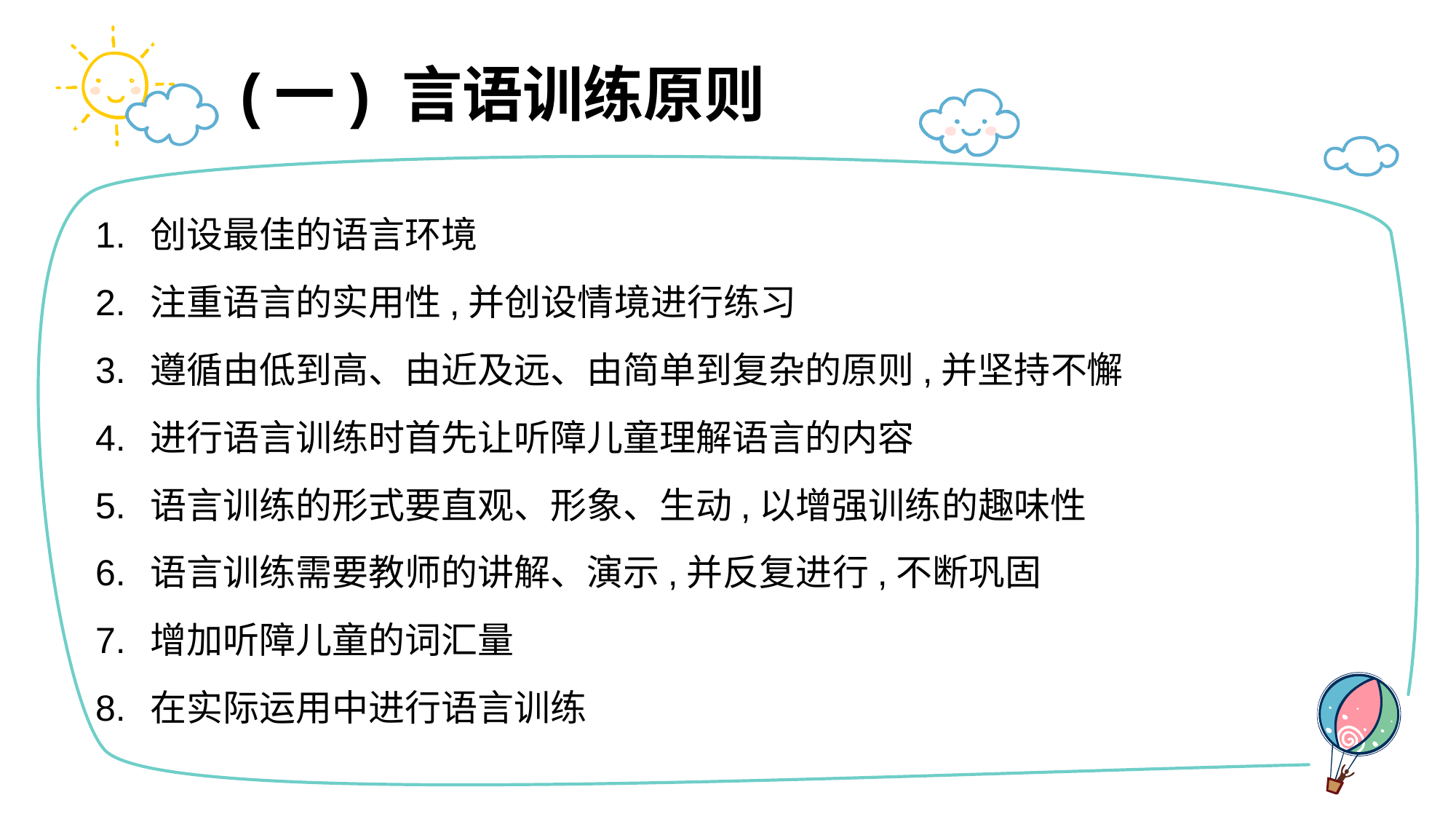

# (一) 言语训练原则
创设最佳的语言环境
注重语言的实用性,并创设情境进行练习
遵循由低到高、由近及远、由简单到复杂的原则,并坚持不懈
进行语言训练时首先让听障儿童理解语言的内容
语言训练的形式要直观、形象、生动,以增强训练的趣味性
语言训练需要教师的讲解、演示,并反复进行,不断巩固
增加听障儿童的词汇量
在实际运用中进行语言训练